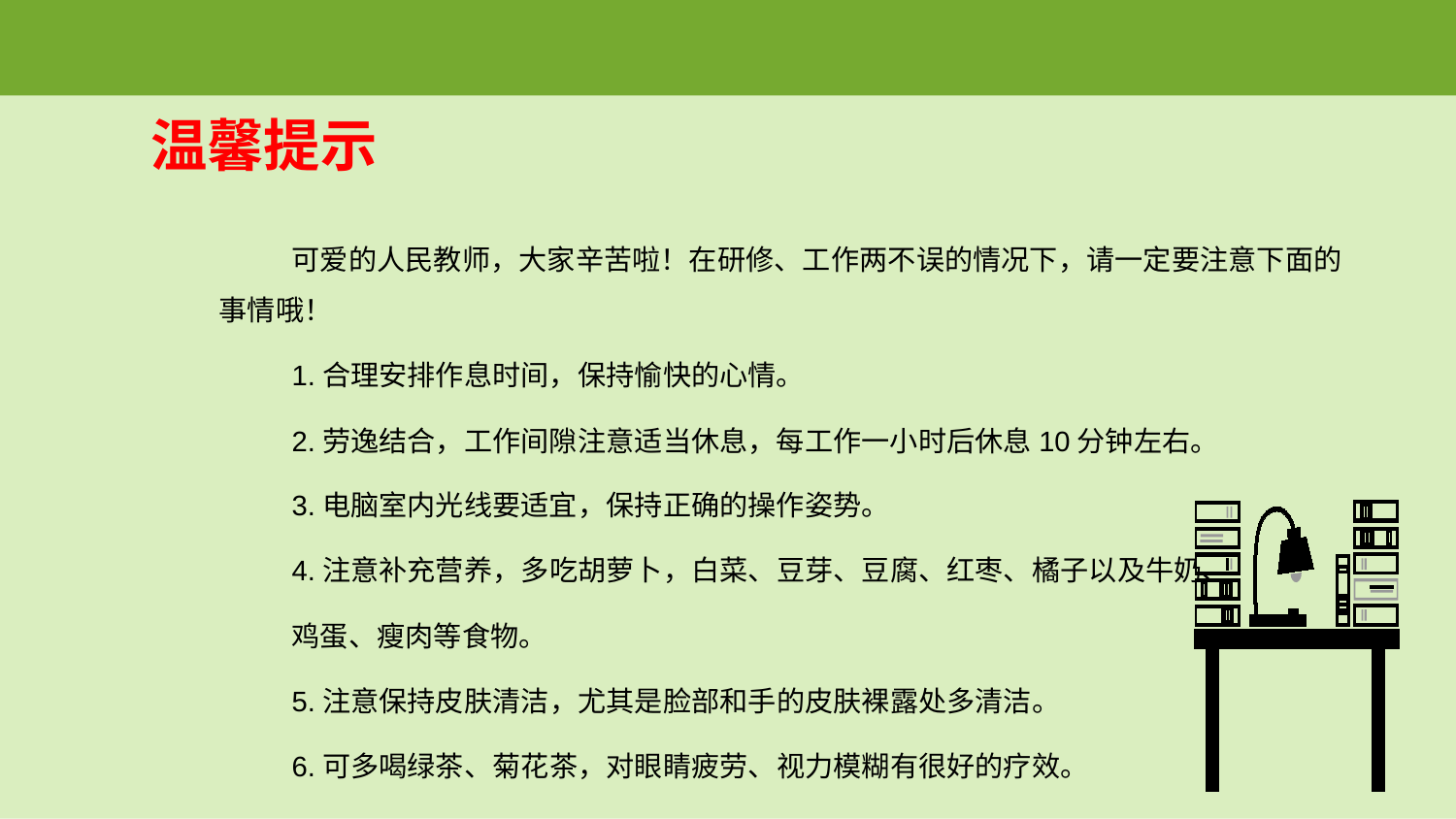

温馨提示
可爱的人民教师，大家辛苦啦！在研修、工作两不误的情况下，请一定要注意下面的事情哦！
1.合理安排作息时间，保持愉快的心情。
2.劳逸结合，工作间隙注意适当休息，每工作一小时后休息10分钟左右。
3.电脑室内光线要适宜，保持正确的操作姿势。
4.注意补充营养，多吃胡萝卜，白菜、豆芽、豆腐、红枣、橘子以及牛奶、
鸡蛋、瘦肉等食物。
5.注意保持皮肤清洁，尤其是脸部和手的皮肤裸露处多清洁。
6.可多喝绿茶、菊花茶，对眼睛疲劳、视力模糊有很好的疗效。